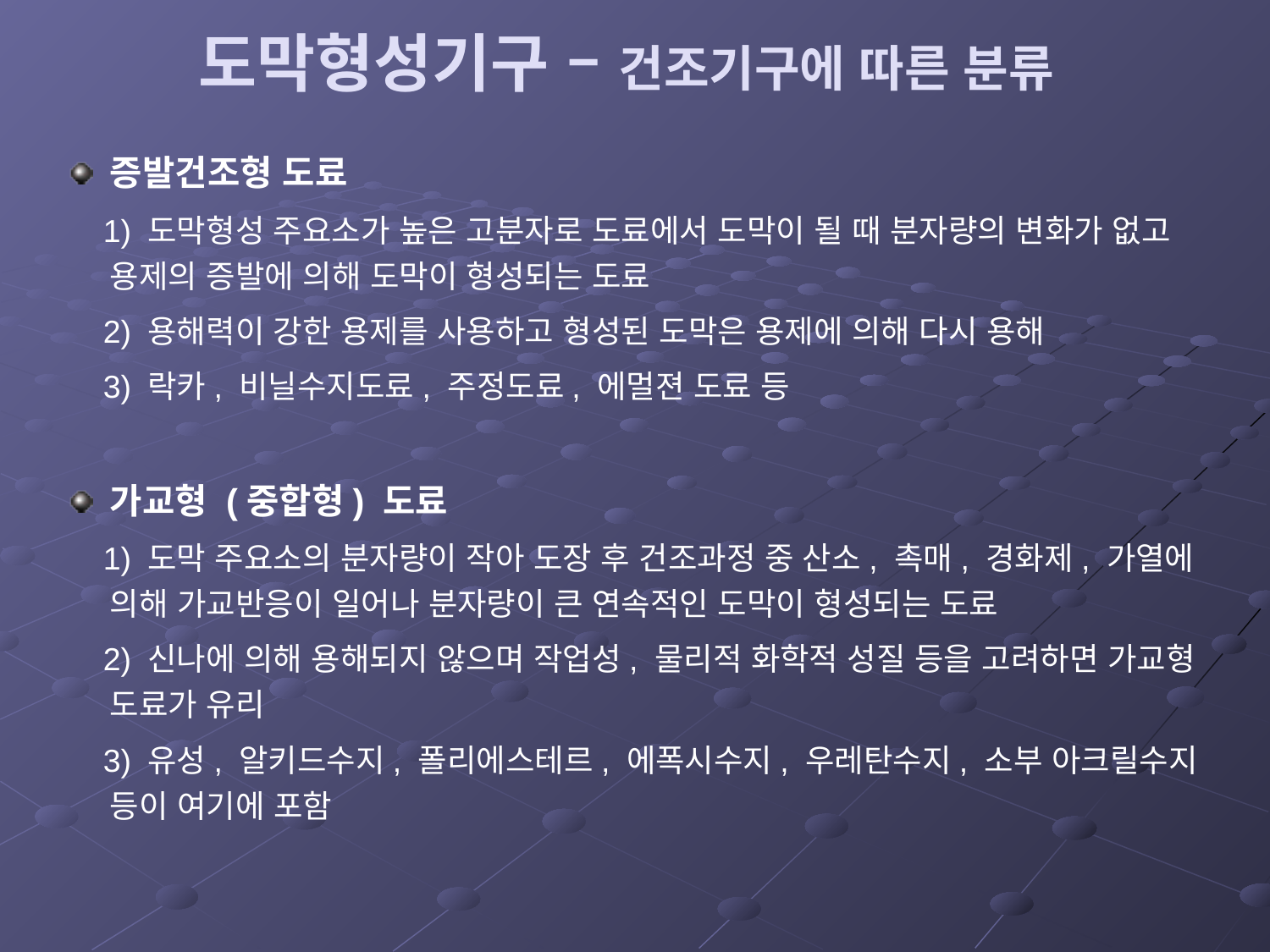

# 도막형성기구 – 건조기구에 따른 분류
증발건조형 도료
    1) 도막형성 주요소가 높은 고분자로 도료에서 도막이 될 때 분자량의 변화가 없고 용제의 증발에 의해 도막이 형성되는 도료
    2) 용해력이 강한 용제를 사용하고 형성된 도막은 용제에 의해 다시 용해
    3) 락카, 비닐수지도료, 주정도료, 에멀젼 도료 등

가교형 (중합형) 도료
    1) 도막 주요소의 분자량이 작아 도장 후 건조과정 중 산소, 촉매, 경화제, 가열에 의해 가교반응이 일어나 분자량이 큰 연속적인 도막이 형성되는 도료
    2) 신나에 의해 용해되지 않으며 작업성, 물리적 화학적 성질 등을 고려하면 가교형 도료가 유리
    3) 유성, 알키드수지, 폴리에스테르, 에폭시수지, 우레탄수지, 소부 아크릴수지 등이 여기에 포함